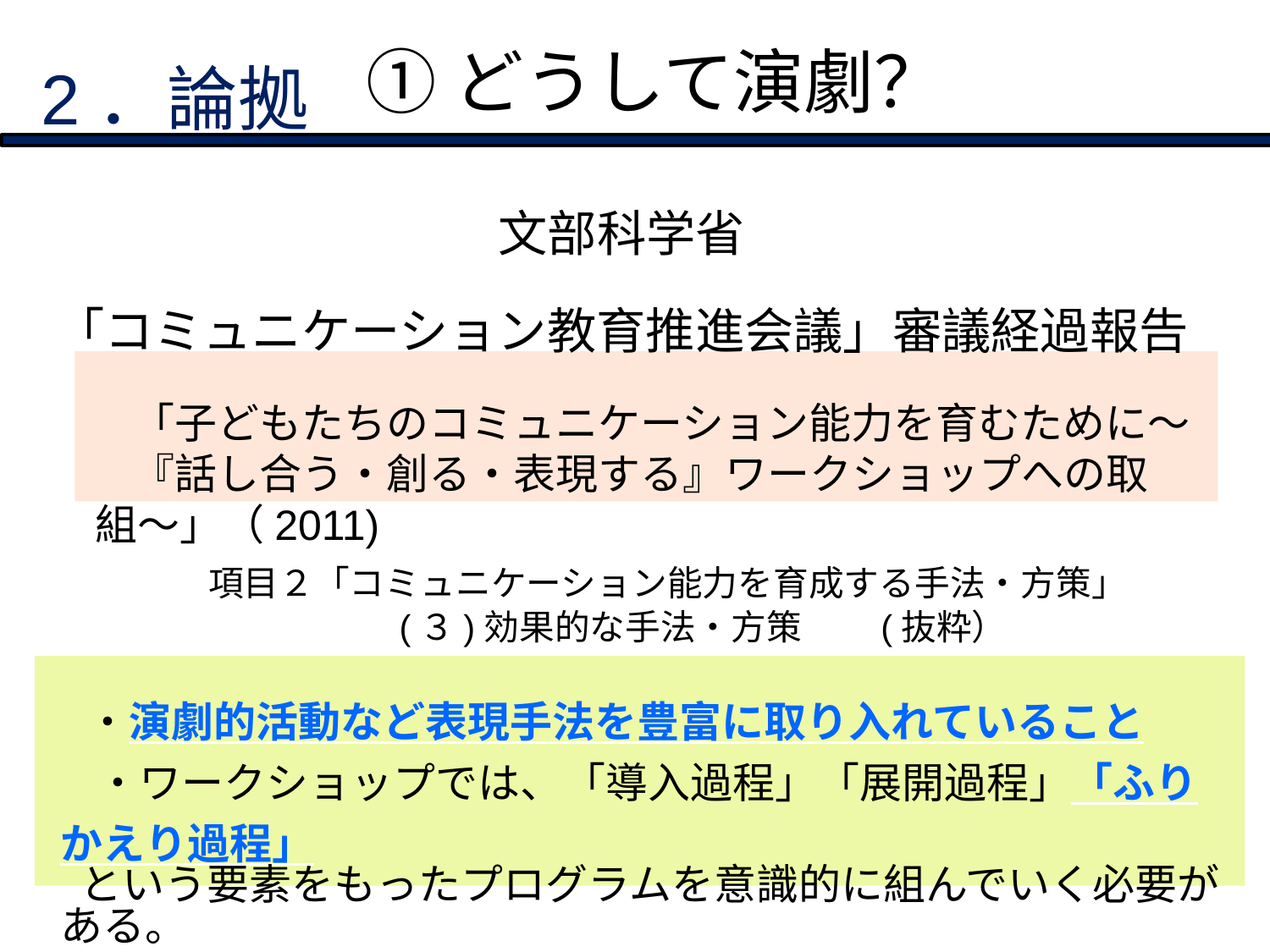

①どうして演劇？
2．論拠

文部科学省

「コミュニケーション教育推進会議」審議経過報告

　　「子どもたちのコミュニケーション能力を育むために～
　　『話し合う・創る・表現する』ワークショップへの取組～」（2011)

　     項目２「コミュニケーション能力を育成する手法・方策」
　　　      (３)効果的な手法・方策         (抜粋）

　　・演劇的活動など表現手法を豊富に取り入れていること
　　・ワークショップでは、「導入過程」「展開過程」「ふりかえり過程」
      という要素をもったプログラムを意識的に組んでいく必要がある。